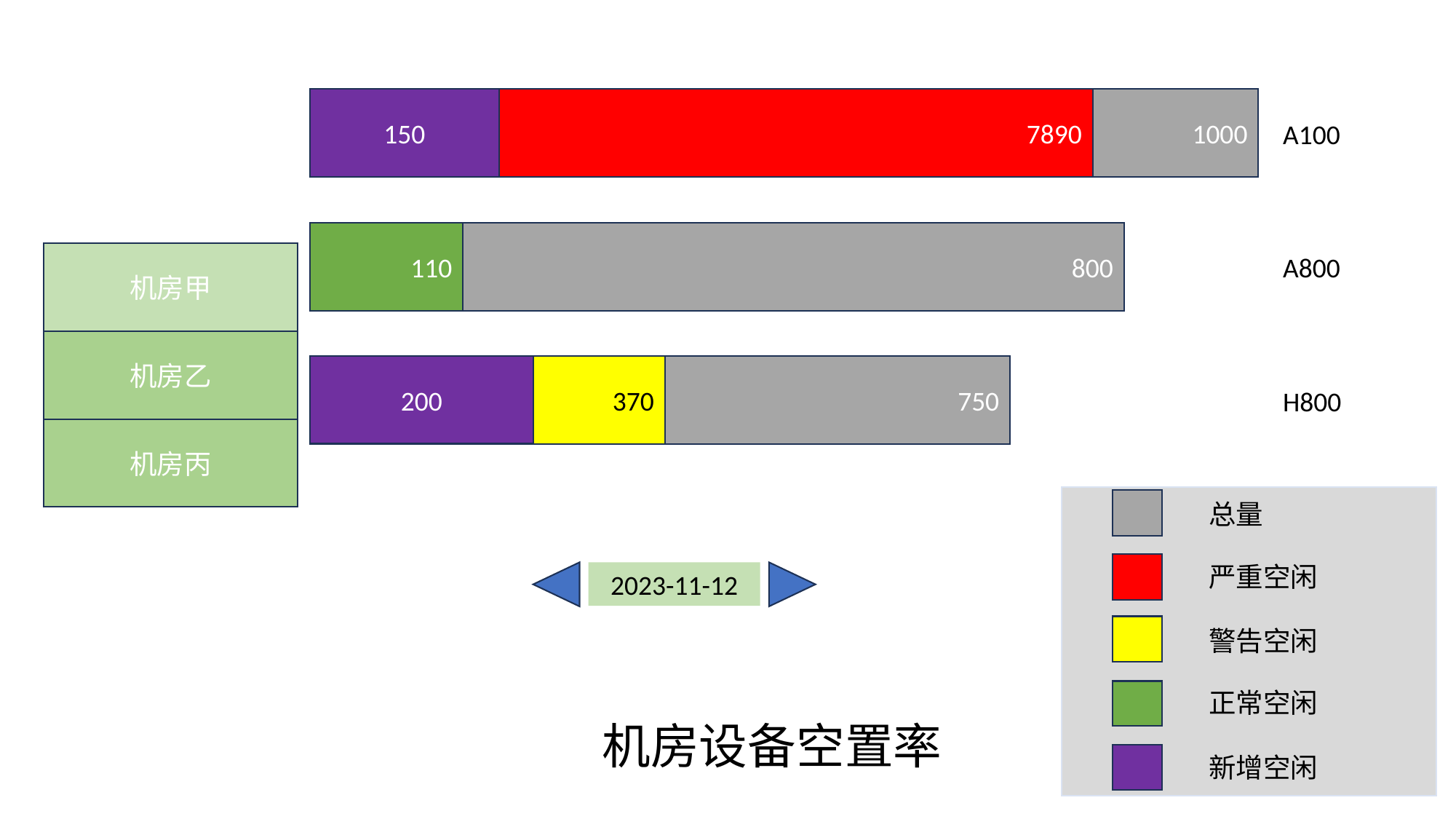

1000
7890
A100
150
800
110
A800
机房甲
机房乙
200
750
370
H800
机房丙

总量

严重空闲

2023-11-12

警告空闲
正常空闲

机房设备空置率

新增空闲